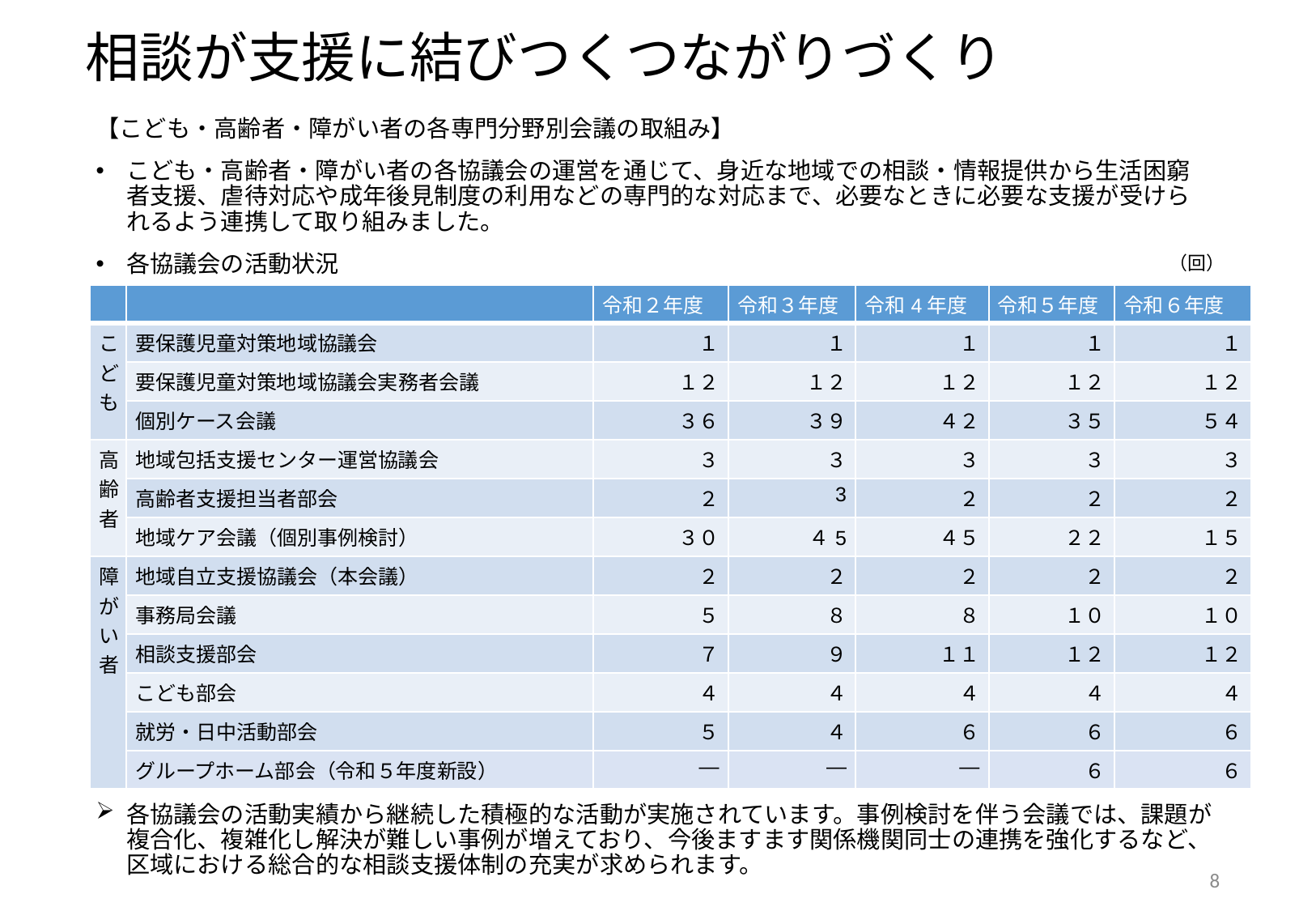

# 相談が支援に結びつくつながりづくり
【こども・高齢者・障がい者の各専門分野別会議の取組み】
こども・高齢者・障がい者の各協議会の運営を通じて、身近な地域での相談・情報提供から生活困窮者支援、虐待対応や成年後見制度の利用などの専門的な対応まで、必要なときに必要な支援が受けられるよう連携して取り組みました。
各協議会の活動状況

各協議会の活動実績から継続した積極的な活動が実施されています。事例検討を伴う会議では、課題が複合化、複雑化し解決が難しい事例が増えており、今後ますます関係機関同士の連携を強化するなど、区域における総合的な相談支援体制の充実が求められます。
　　（回）
|  |  | 令和２年度 | 令和３年度 | 令和4年度 | 令和５年度 | 令和６年度 |
| --- | --- | --- | --- | --- | --- | --- |
| こども | 要保護児童対策地域協議会 | １ | １ | １ | １ | １ |
|  | 要保護児童対策地域協議会実務者会議 | １２ | １２ | １２ | １２ | １２ |
|  | 個別ケース会議 | ３６ | ３９ | ４２ | ３５ | ５４ |
| 高齢者 | 地域包括支援センター運営協議会 | ３ | ３ | ３ | ３ | ３ |
|  | 高齢者支援担当者部会 | ２ | 3 | ２ | ２ | ２ |
|  | 地域ケア会議（個別事例検討） | ３０ | ４5 | ４５ | ２２ | １５ |
| 障がい者 | 地域自立支援協議会（本会議） | ２ | ２ | ２ | ２ | ２ |
|  | 事務局会議 | ５ | ８ | ８ | １０ | １０ |
|  | 相談支援部会 | ７ | ９ | １１ | １２ | １２ |
|  | こども部会 | ４ | ４ | ４ | ４ | ４ |
|  | 就労・日中活動部会 | ５ | ４ | ６ | ６ | ６ |
|  | グループホーム部会（令和５年度新設） | ― | ― | ― | ６ | ６ |
8